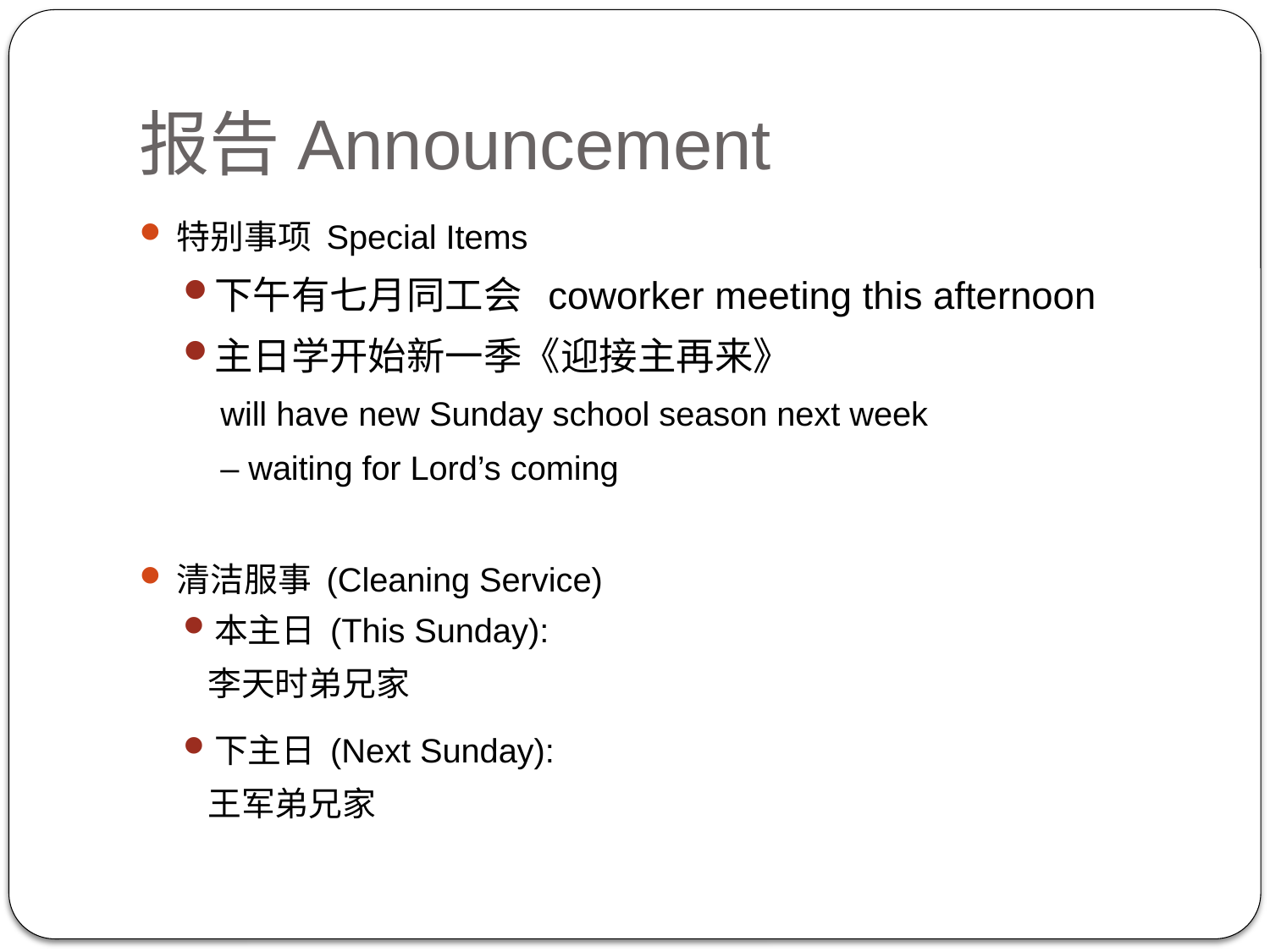

# 报告Announcement
特别事项 Special Items
下午有七月同工会  coworker meeting this afternoon
主日学开始新一季《迎接主再来》
    will have new Sunday school season next week
    – waiting for Lord’s coming

清洁服事 (Cleaning Service)
本主日 (This Sunday):
        李天时弟兄家
下主日 (Next Sunday):
        王军弟兄家